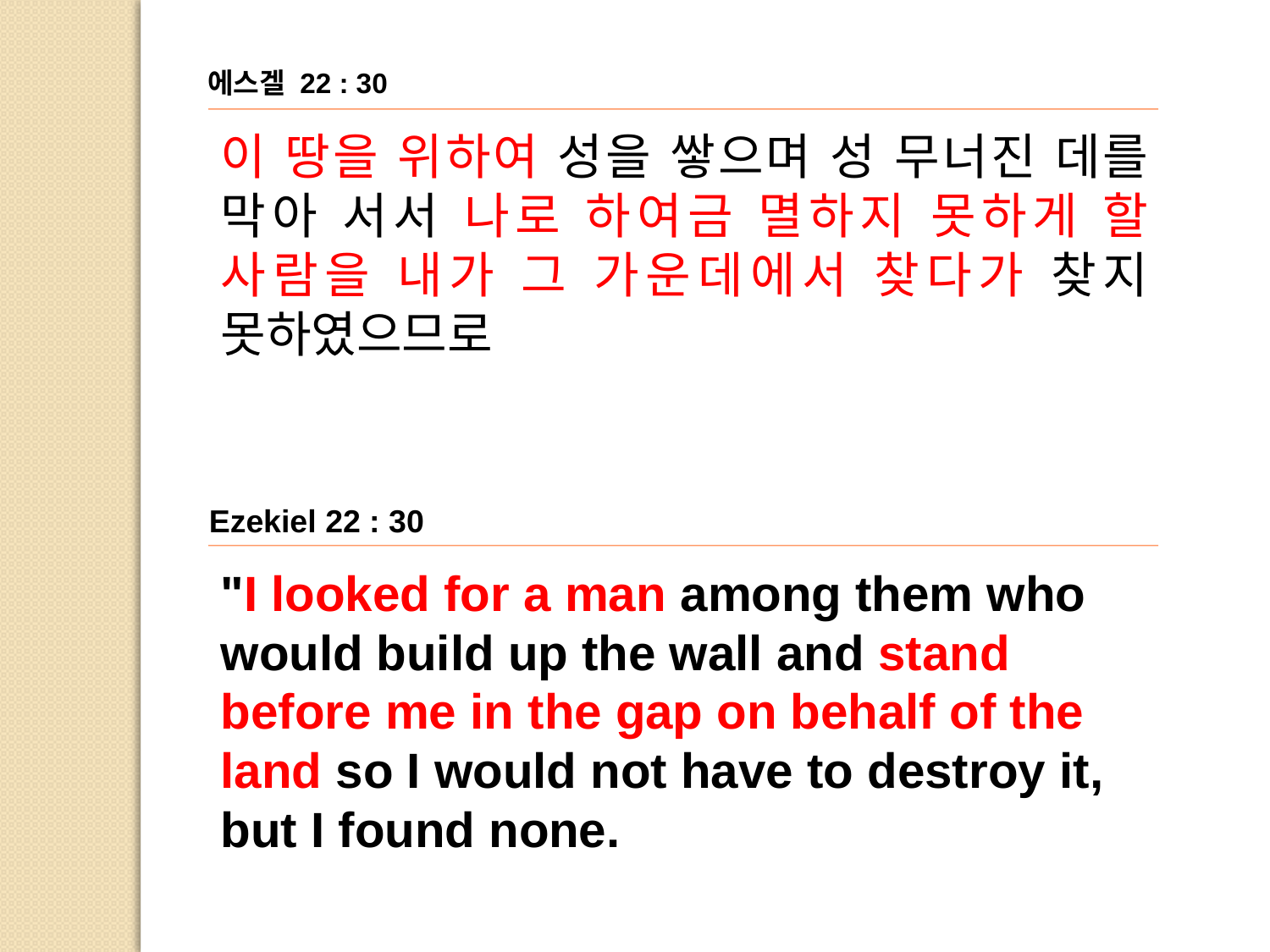

에스겔 22 : 30

이 땅을 위하여 성을 쌓으며 성 무너진 데를 막아 서서 나로 하여금 멸하지 못하게 할 사람을 내가 그 가운데에서 찾다가 찾지 못하였으므로
Ezekiel 22 : 30

"I looked for a man among them who would build up the wall and stand before me in the gap on behalf of the land so I would not have to destroy it,
but I found none.